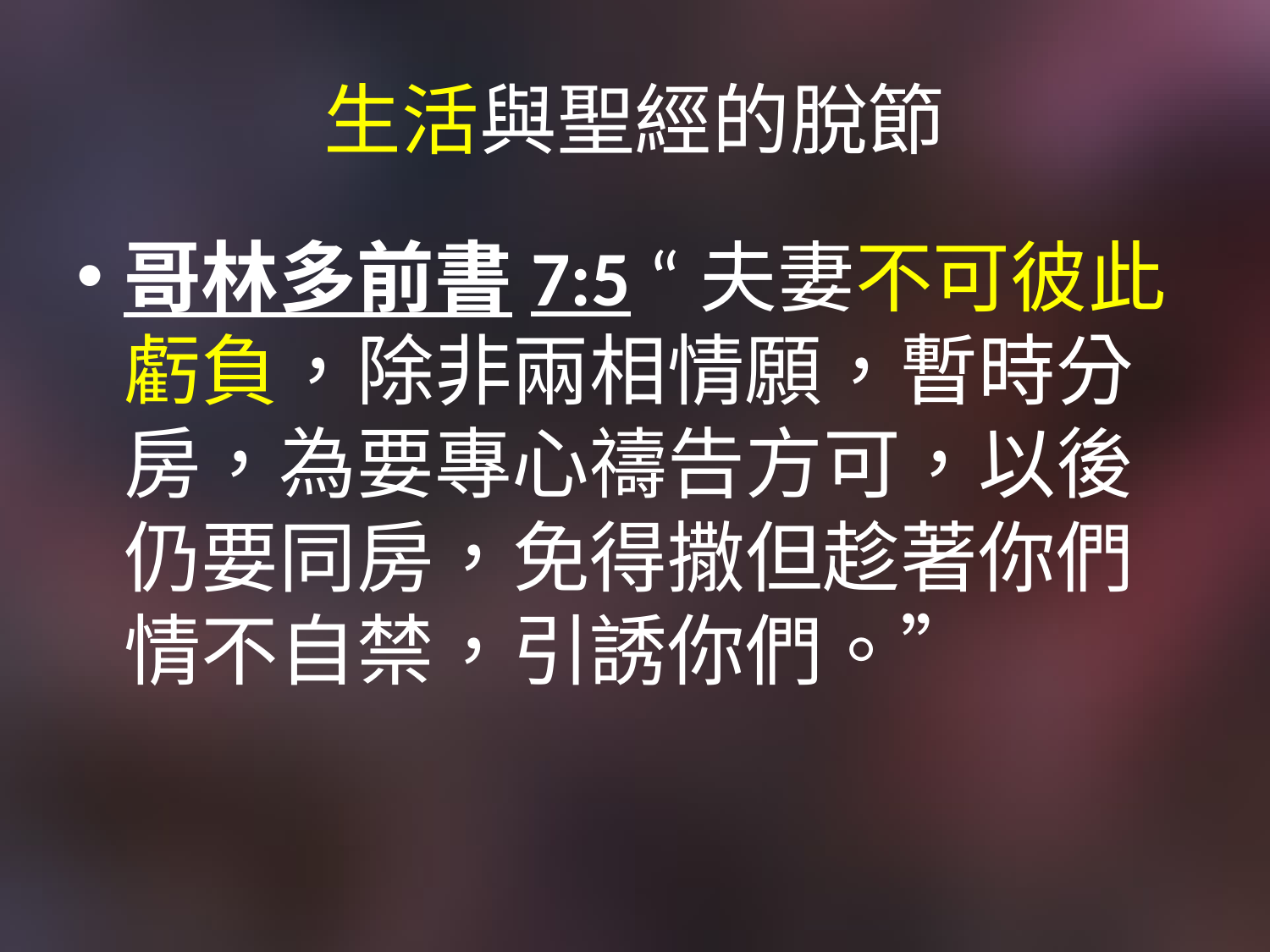

# 生活與聖經的脫節
哥林多前書7:5 “夫妻不可彼此虧負，除非兩相情願，暫時分房，為要專心禱告方可，以後仍要同房，免得撒但趁著你們情不自禁，引誘你們。”